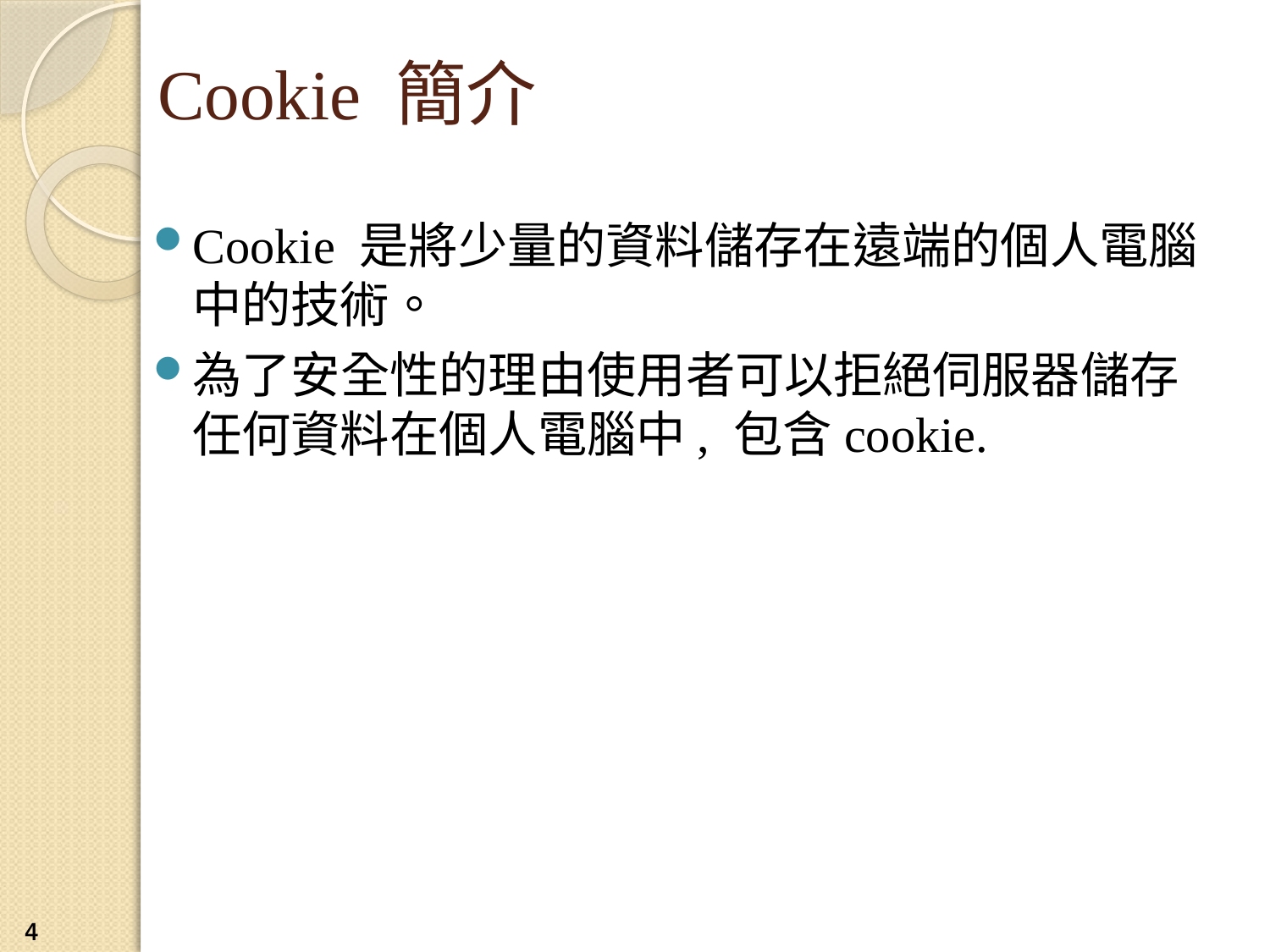

# Cookie 簡介
Cookie 是將少量的資料儲存在遠端的個人電腦中的技術。
為了安全性的理由使用者可以拒絕伺服器儲存任何資料在個人電腦中, 包含cookie.

4